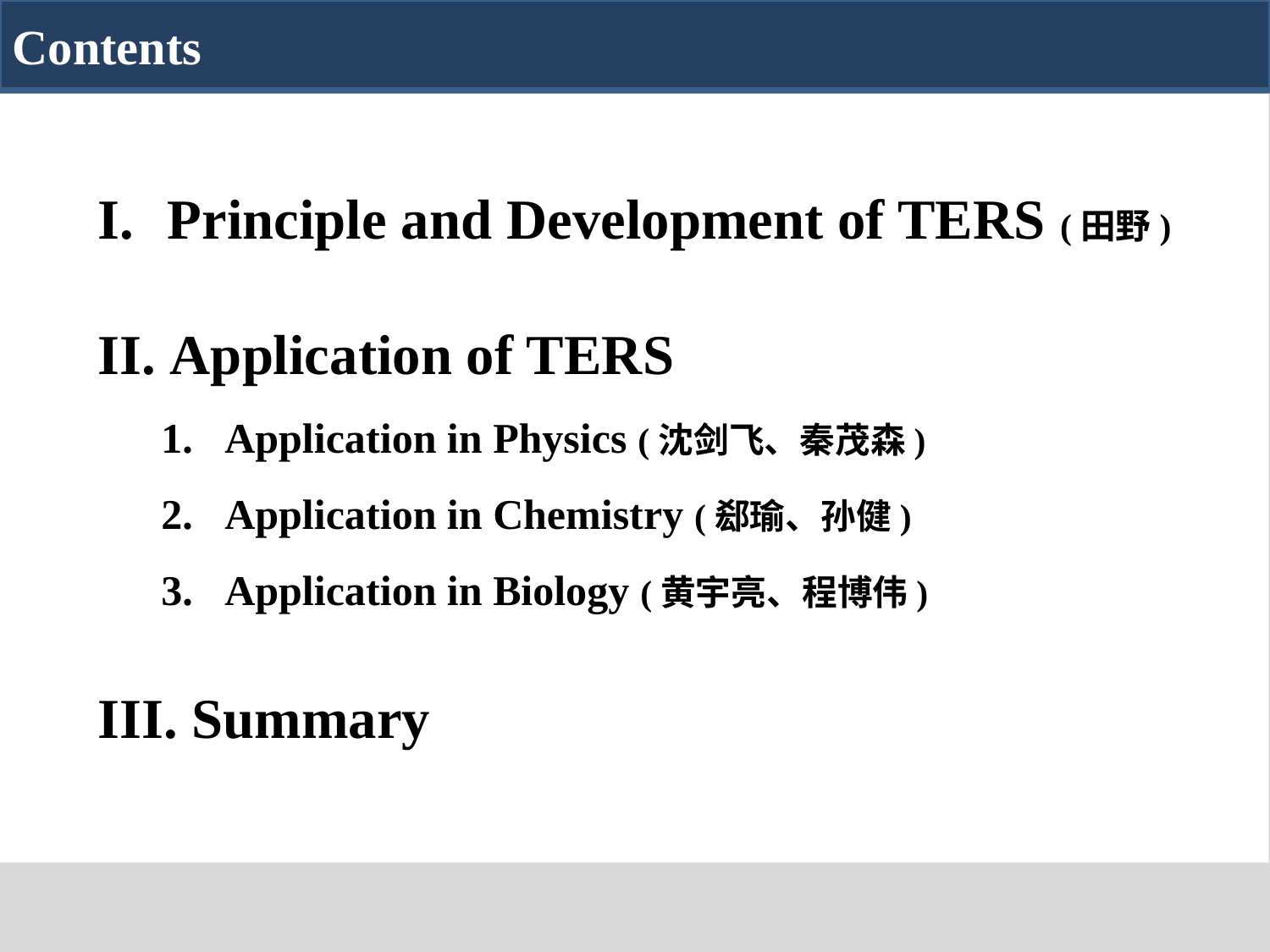

Contents
 Principle and Development of TERS (田野)
 Application of TERS
Application in Physics (沈剑飞、秦茂森)
Application in Chemistry (郄瑜、孙健)
Application in Biology (黄宇亮、程博伟)
 Summary

2